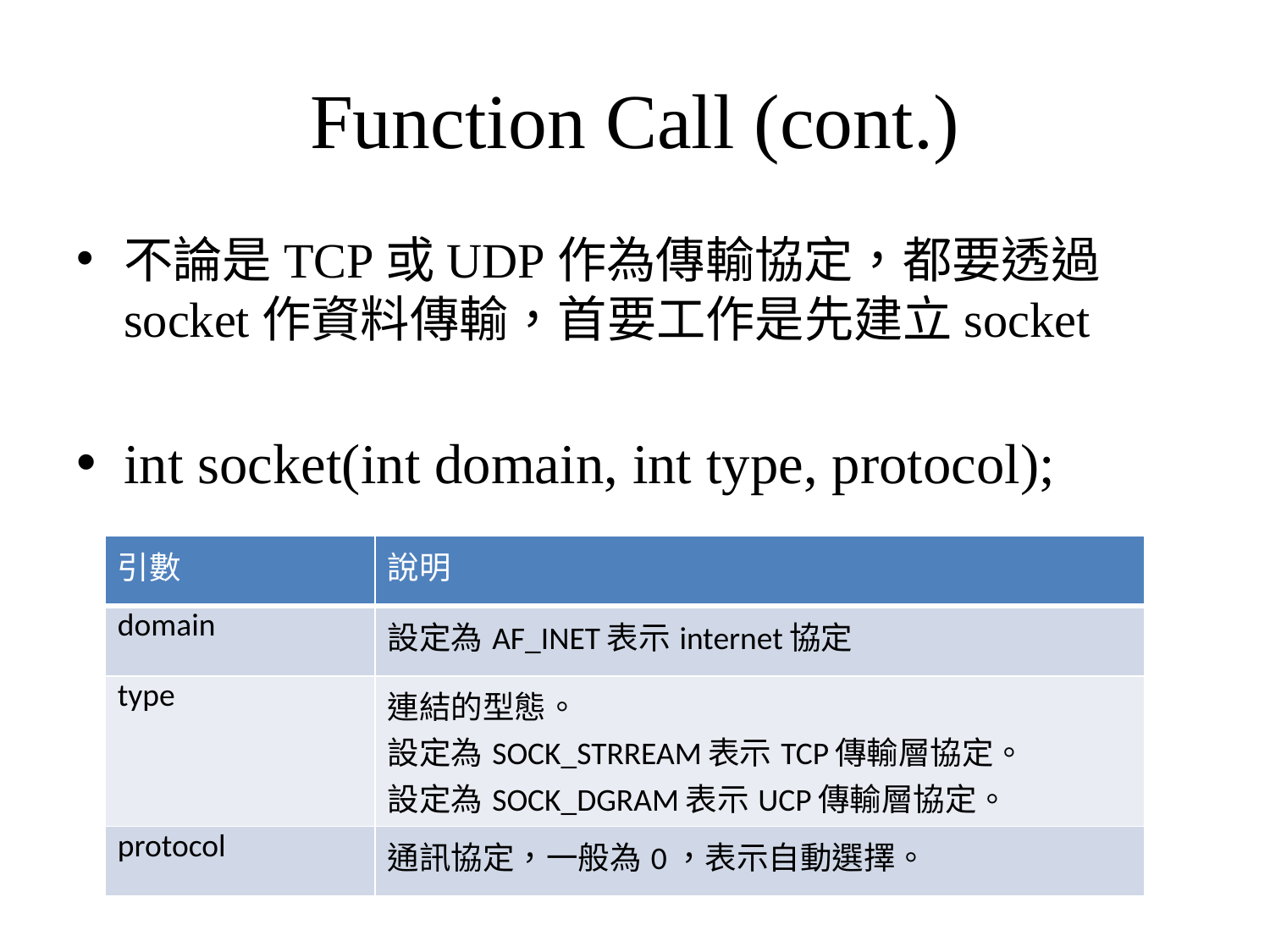

# Function Call (cont.)
不論是TCP或UDP作為傳輸協定，都要透過socket作資料傳輸，首要工作是先建立socket

int socket(int domain, int type, protocol);
| 引數 | 說明 |
| --- | --- |
| domain | 設定為AF\_INET表示internet協定 |
| type | 連結的型態。 設定為SOCK\_STRREAM表示TCP傳輸層協定。 設定為SOCK\_DGRAM表示UCP傳輸層協定。 |
| protocol | 通訊協定，一般為0，表示自動選擇。 |